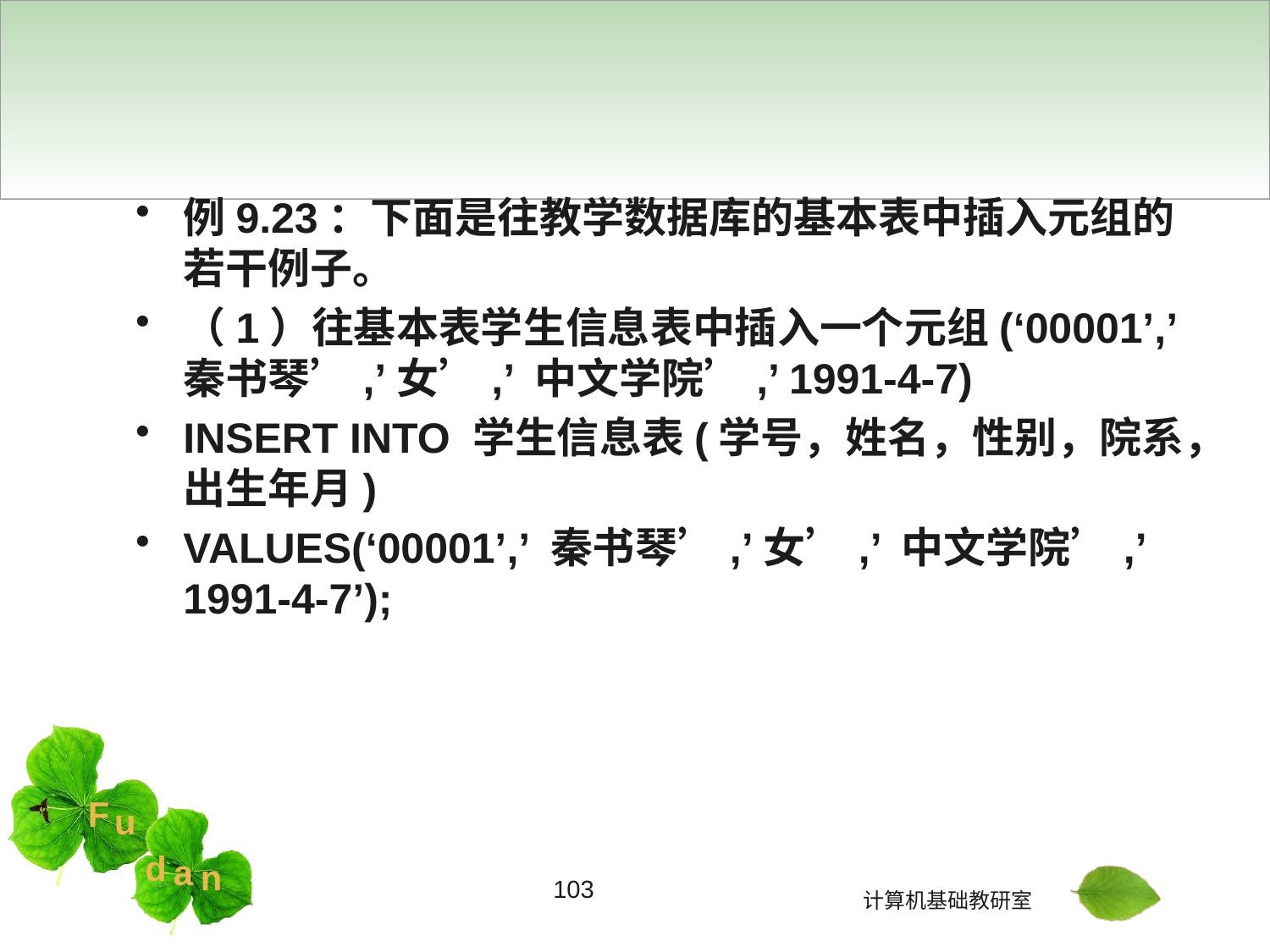

#
例9.23：下面是往教学数据库的基本表中插入元组的若干例子。
（1）往基本表学生信息表中插入一个元组(‘00001’,’ 秦书琴’,’女’,’ 中文学院’,’ 1991-4-7)
INSERT INTO 学生信息表(学号，姓名，性别，院系，出生年月)
VALUES(‘00001’,’ 秦书琴’,’女’,’ 中文学院’,’ 1991-4-7’);

103